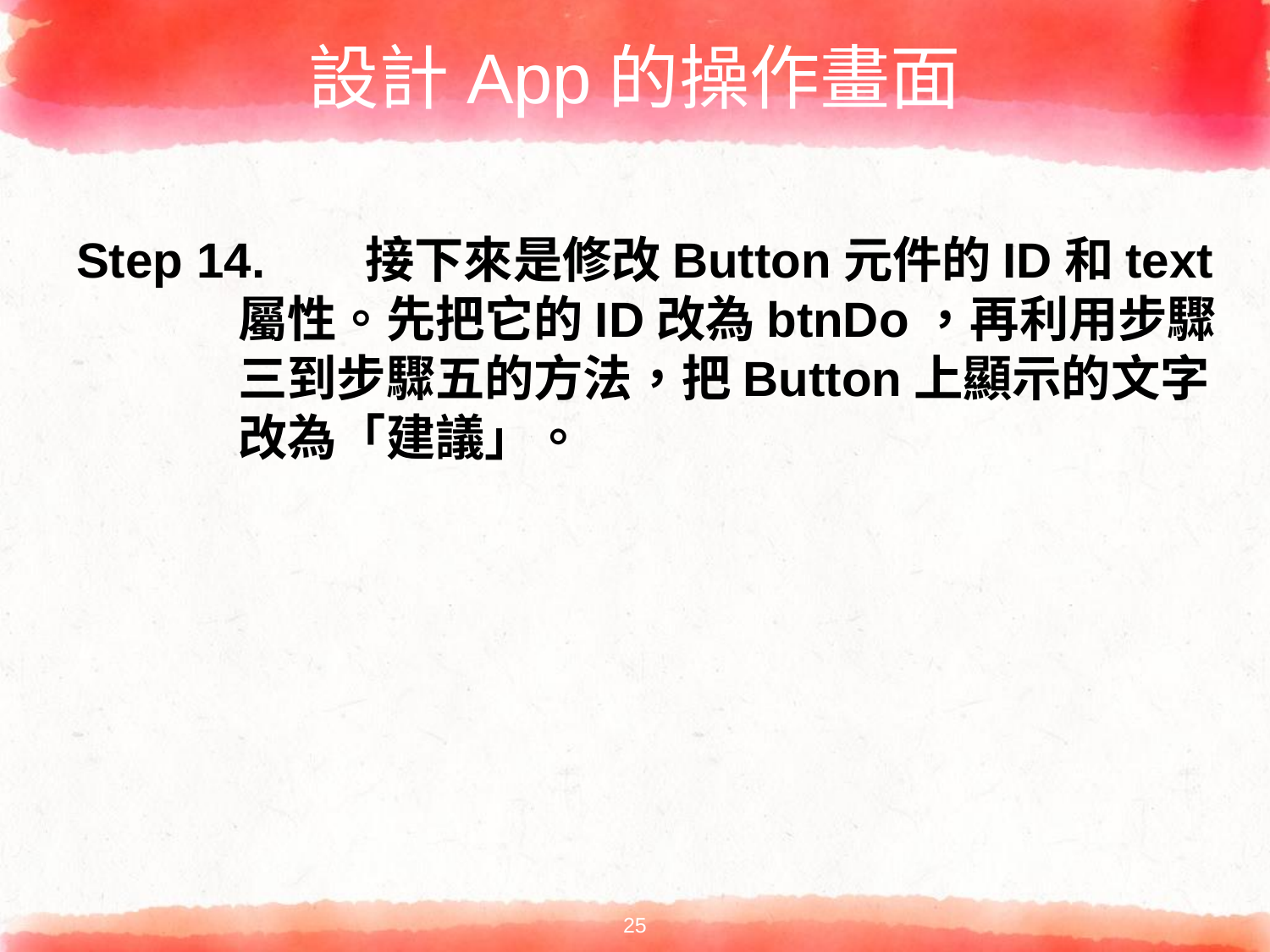

# 設計App的操作畫面
Step 14.	接下來是修改Button元件的ID和text屬性。先把它的ID改為btnDo，再利用步驟三到步驟五的方法，把Button上顯示的文字改為「建議」。
25